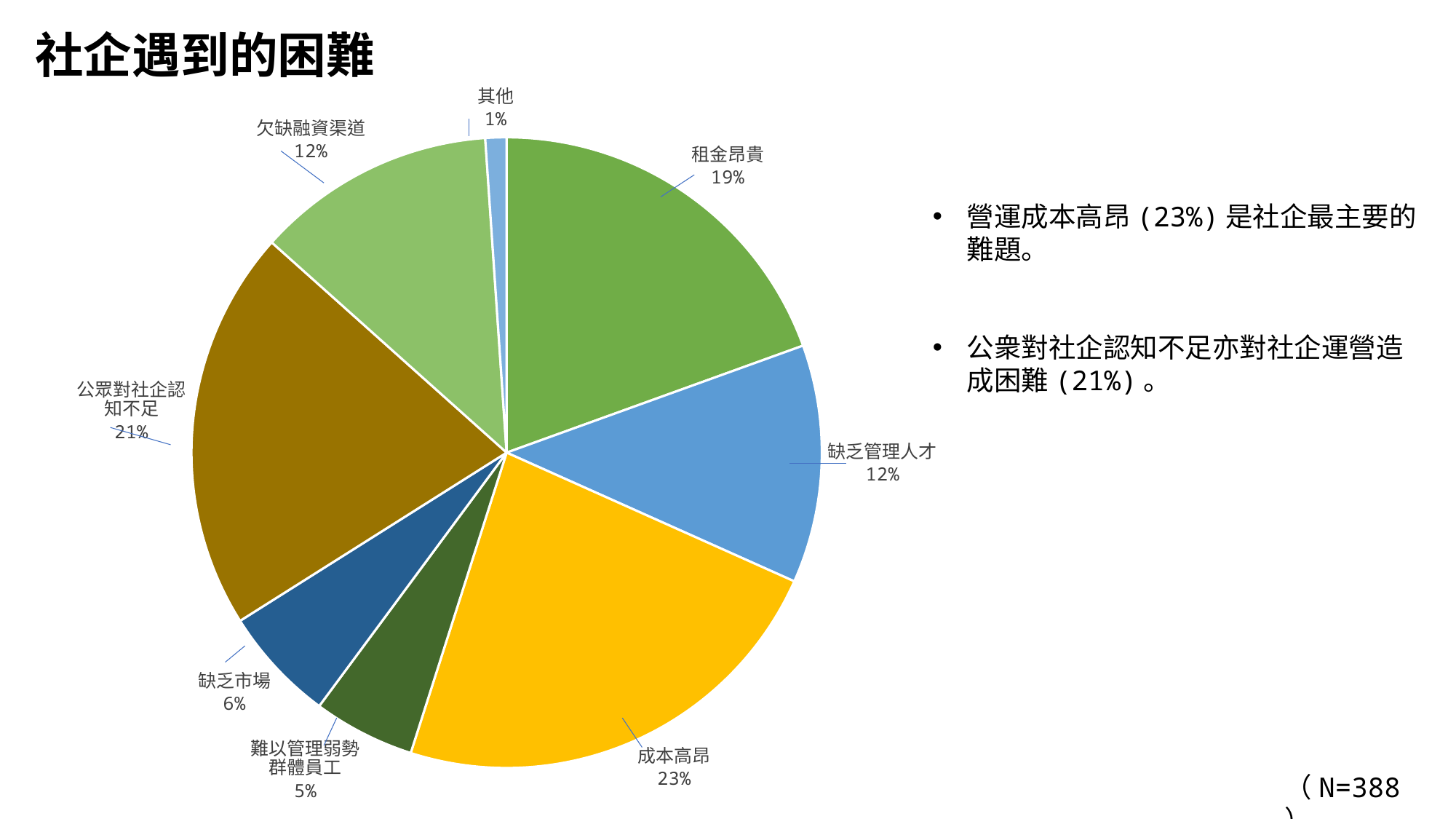

社企遇到的困難

### Chart

| Category | 匯總 |
|---|---|
| 租金昂貴 | 198.0 |
| 缺乏管理人才 | 124.0 |
| 成本高昂 | 236.0 |
| 難以管理弱勢群體員工 | 53.0 |
| 缺乏市場 | 60.0 |
| 公眾對社企認知不足 | 209.0 |
| 欠缺融資渠道 | 125.0 |
| 其他 | 11.0 |
營運成本高昂(23%)是社企最主要的難題。

公衆對社企認知不足亦對社企運營造成困難(21%)。
（N=388）